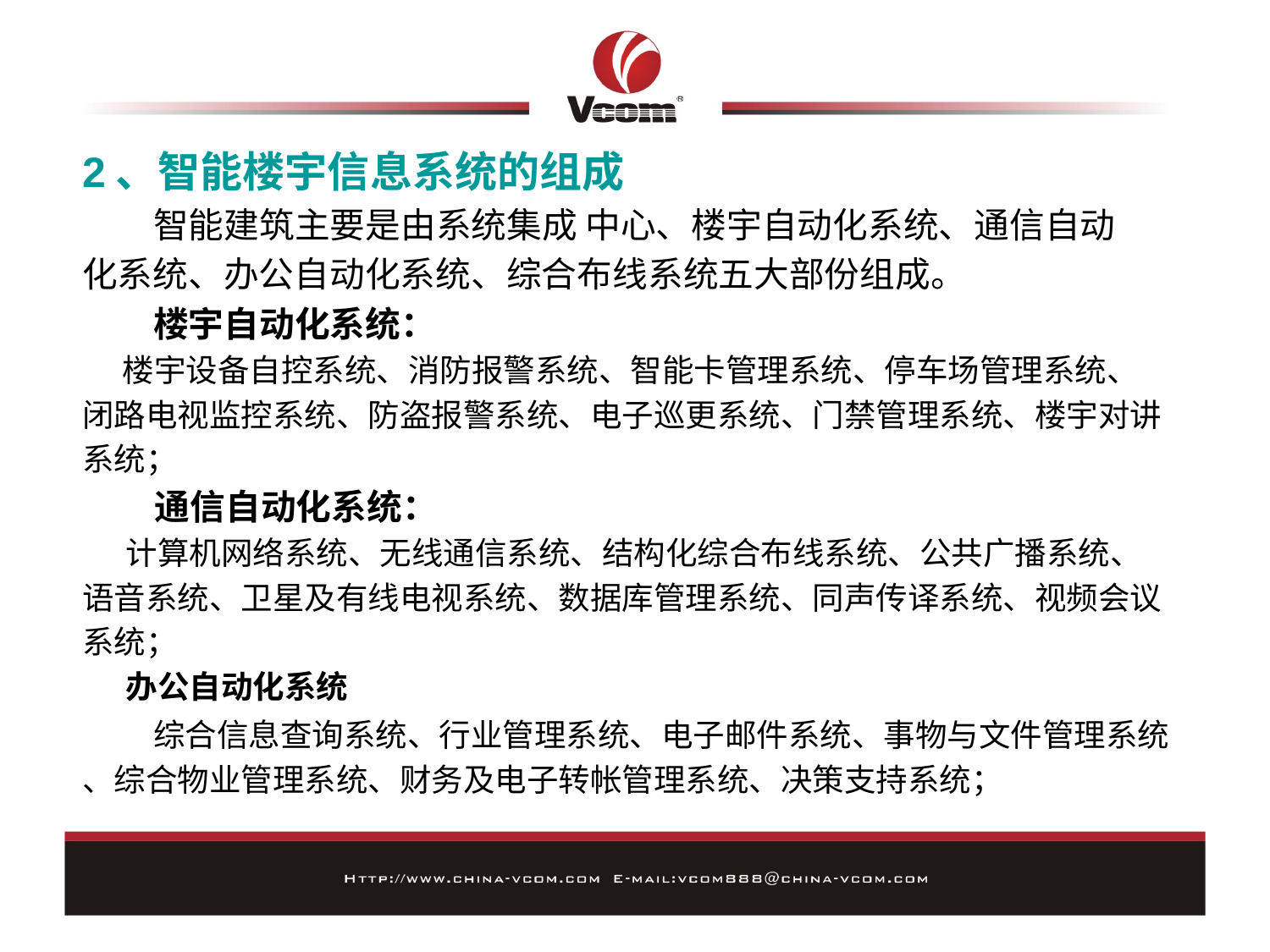

2、智能楼宇信息系统的组成
        智能建筑主要是由系统集成 中心、楼宇自动化系统、通信自动
化系统、办公自动化系统、综合布线系统五大部份组成。
        楼宇自动化系统：
      楼宇设备自控系统、消防报警系统、智能卡管理系统、停车场管理系统、
闭路电视监控系统、防盗报警系统、电子巡更系统、门禁管理系统、楼宇对讲
系统；
        通信自动化系统：
     计算机网络系统、无线通信系统、结构化综合布线系统、公共广播系统、
语音系统、卫星及有线电视系统、数据库管理系统、同声传译系统、视频会议
系统；
     办公自动化系统
        综合信息查询系统、行业管理系统、电子邮件系统、事物与文件管理系统
、综合物业管理系统、财务及电子转帐管理系统、决策支持系统；